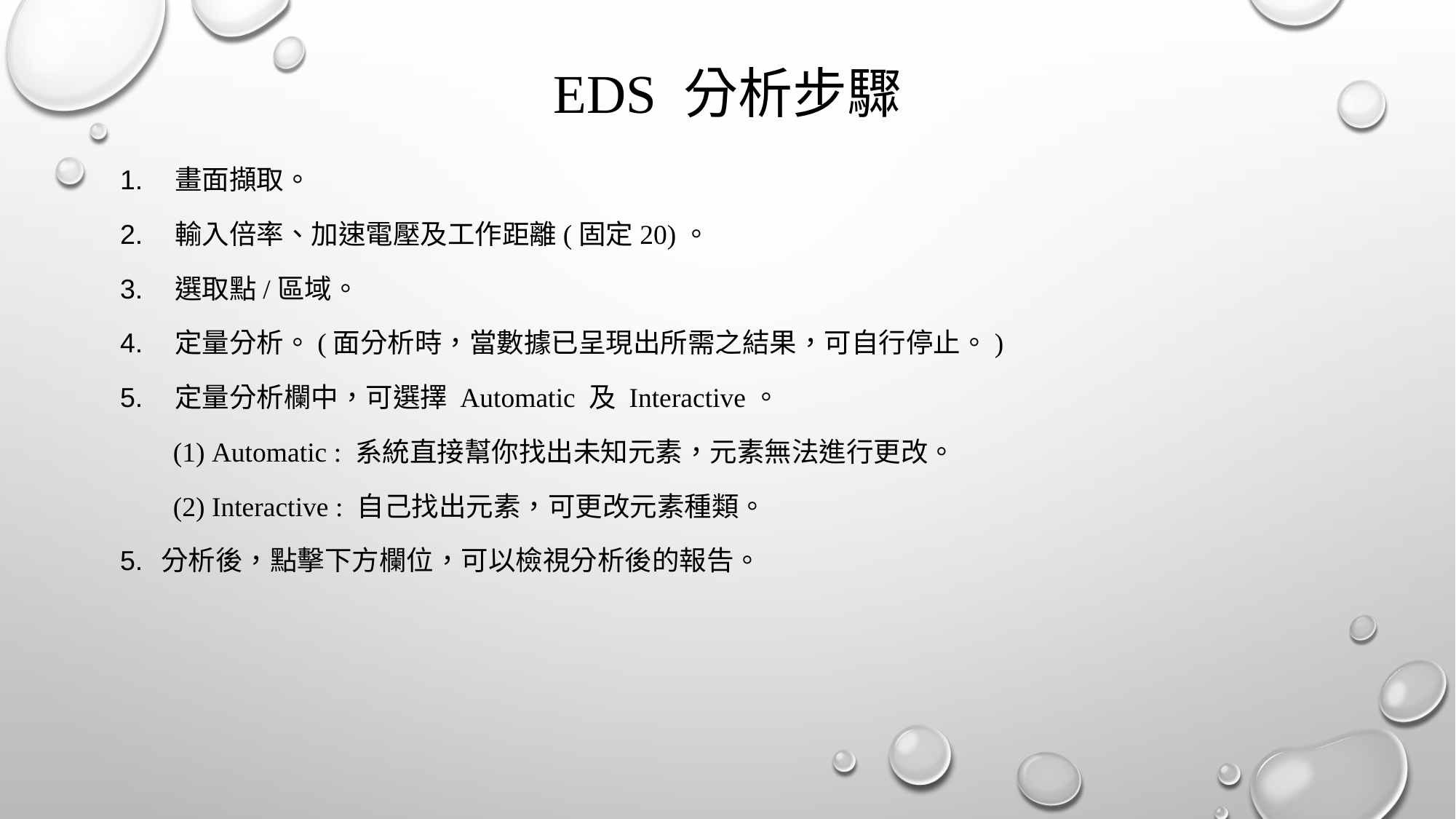

# EDS 分析步驟
畫面擷取。
輸入倍率、加速電壓及工作距離(固定20)。
選取點/區域。
定量分析。(面分析時，當數據已呈現出所需之結果，可自行停止。)
定量分析欄中，可選擇 Automatic 及 Interactive。
 Automatic : 系統直接幫你找出未知元素，元素無法進行更改。
 Interactive : 自己找出元素，可更改元素種類。
分析後，點擊下方欄位，可以檢視分析後的報告。